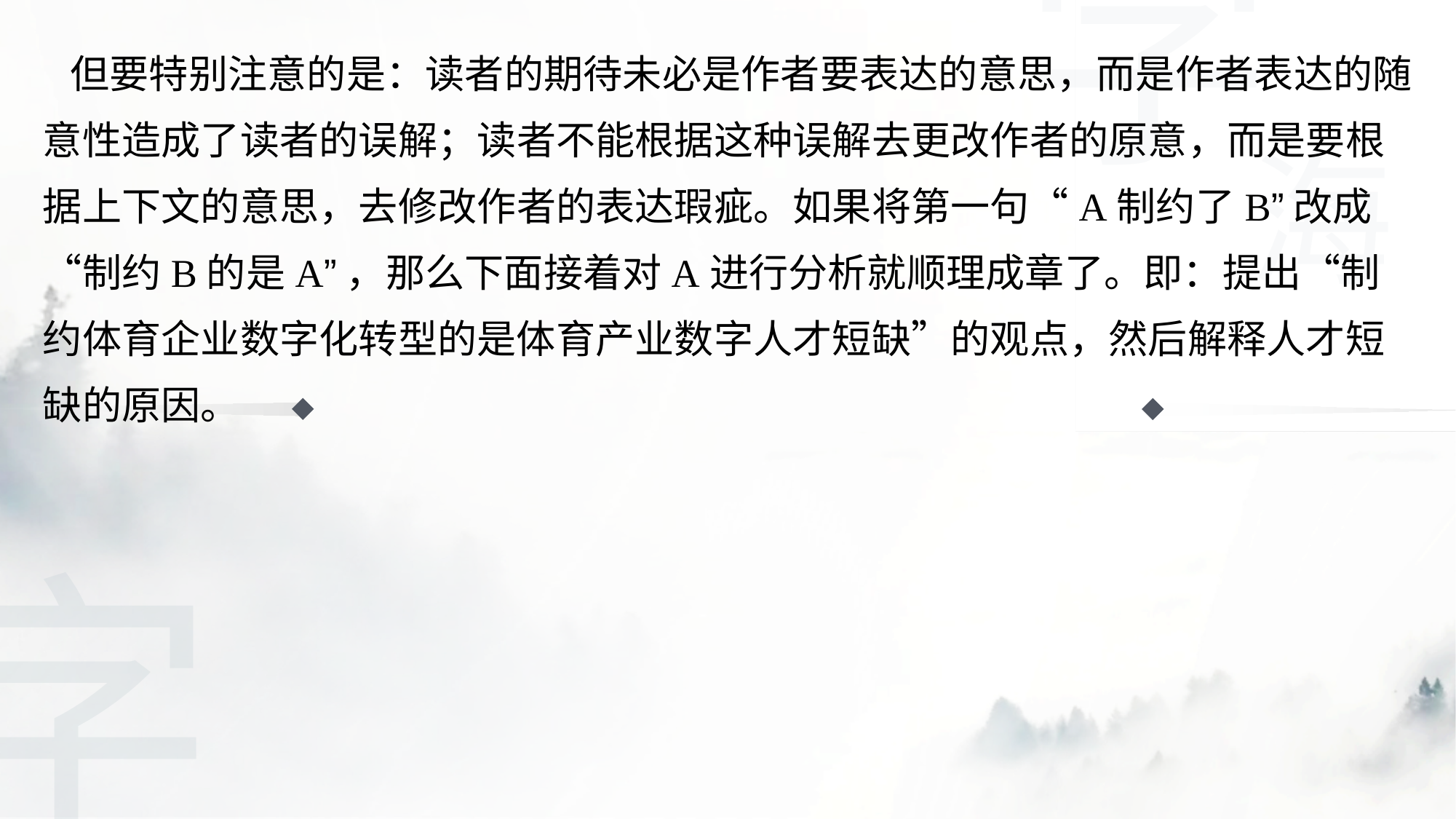

但要特别注意的是：读者的期待未必是作者要表达的意思，而是作者表达的随意性造成了读者的误解；读者不能根据这种误解去更改作者的原意，而是要根据上下文的意思，去修改作者的表达瑕疵。如果将第一句“A制约了B”改成“制约B的是A”，那么下面接着对A进行分析就顺理成章了。即：提出“制约体育企业数字化转型的是体育产业数字人才短缺”的观点，然后解释人才短缺的原因。